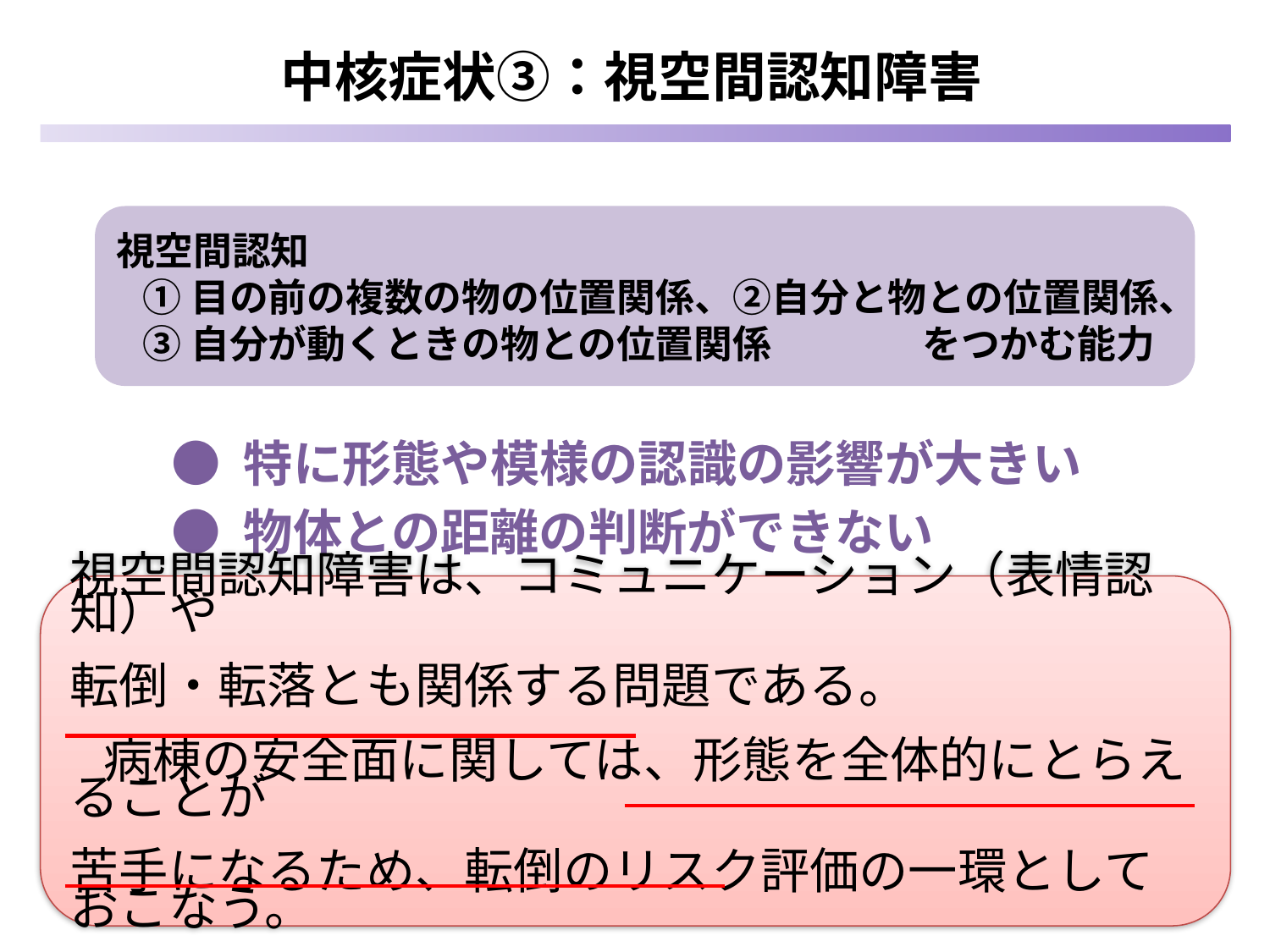

# 中核症状③：視空間認知障害

視空間認知
   ①目の前の複数の物の位置関係、②自分と物との位置関係、
   ③自分が動くときの物との位置関係                 をつかむ能力
● 特に形態や模様の認識の影響が大きい
● 物体との距離の判断ができない
視空間認知障害は、コミュニケーション（表情認知）や

転倒・転落とも関係する問題である。

  病棟の安全面に関しては、形態を全体的にとらえることが

苦手になるため、転倒のリスク評価の一環としておこなう。